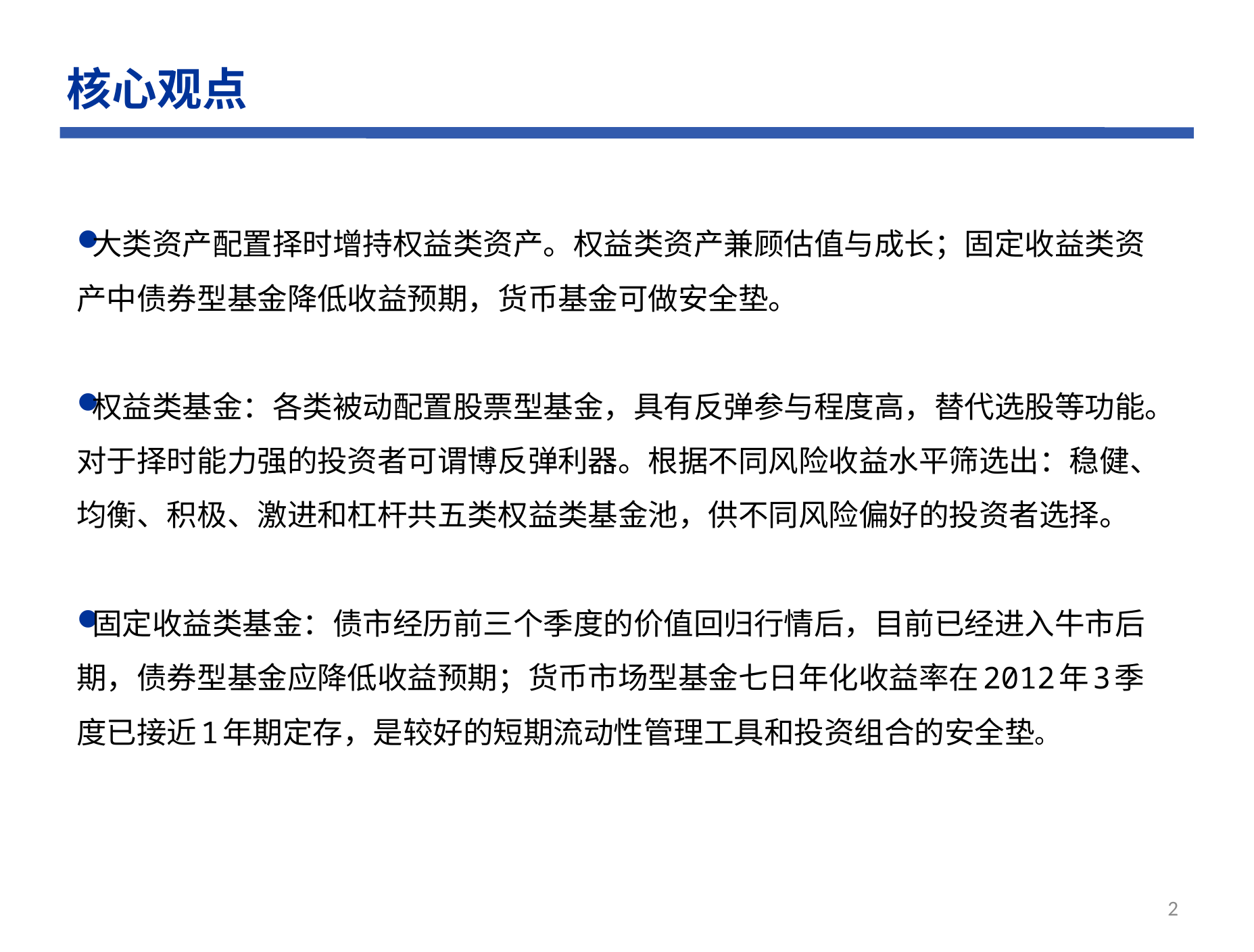

# 核心观点

大类资产配置择时增持权益类资产。权益类资产兼顾估值与成长；固定收益类资产中债券型基金降低收益预期，货币基金可做安全垫。

权益类基金：各类被动配置股票型基金，具有反弹参与程度高，替代选股等功能。对于择时能力强的投资者可谓博反弹利器。根据不同风险收益水平筛选出：稳健、均衡、积极、激进和杠杆共五类权益类基金池，供不同风险偏好的投资者选择。

固定收益类基金：债市经历前三个季度的价值回归行情后，目前已经进入牛市后期，债券型基金应降低收益预期；货币市场型基金七日年化收益率在2012年3季度已接近1年期定存，是较好的短期流动性管理工具和投资组合的安全垫。
2